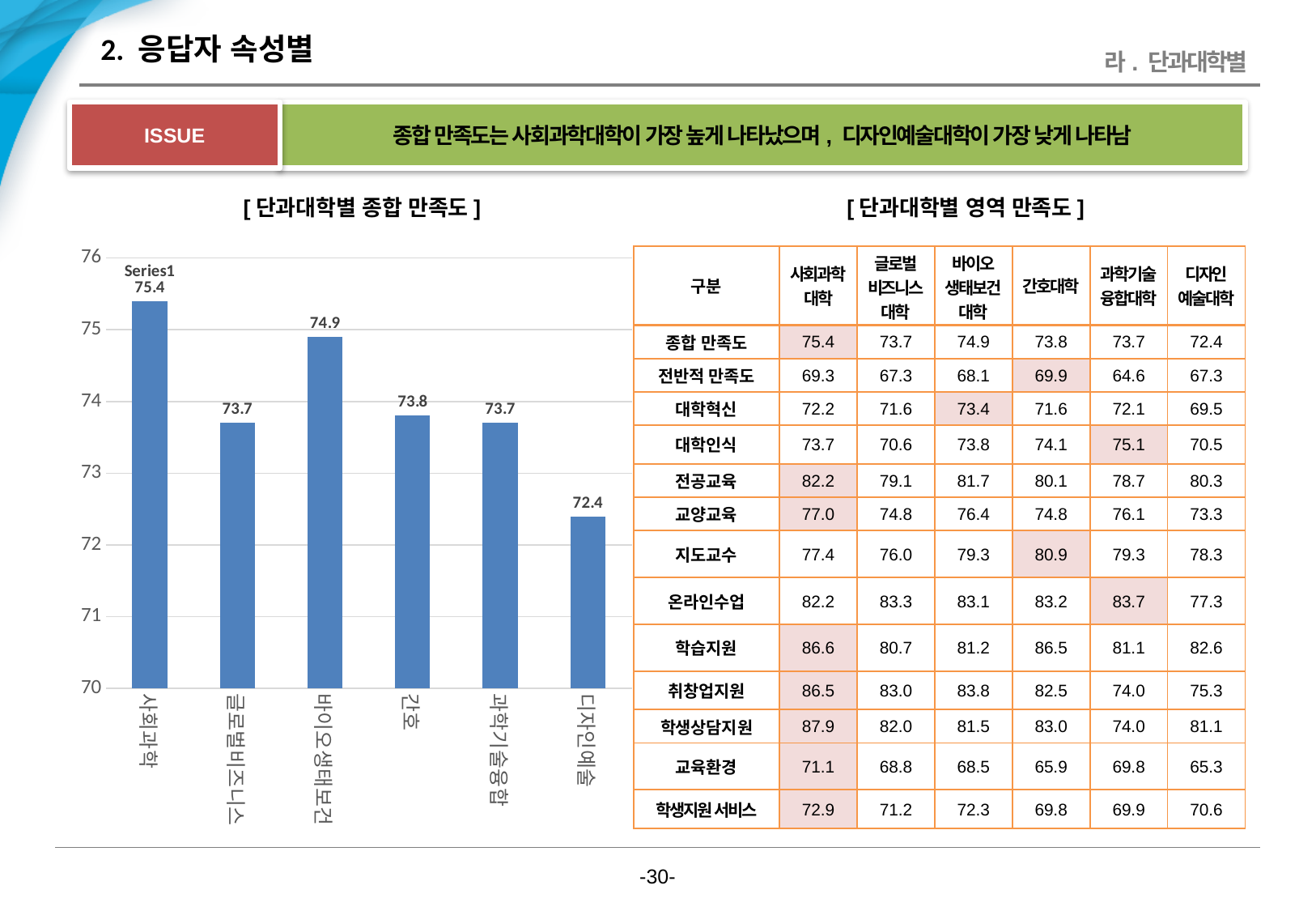

# 2. 응답자 속성별
라. 단과대학별
ISSUE
종합 만족도는 사회과학대학이 가장 높게 나타났으며, 디자인예술대학이 가장 낮게 나타남
[단과대학별 종합 만족도]
[단과대학별 영역 만족도]

### Chart

| Category |  |
|---|---|
| 사회과학 | 75.4 |
| 글로벌비즈니스 | 73.7 |
| 바이오생태보건 | 74.9 |
| 간호 | 73.8 |
| 과학기술융합 | 73.7 |
| 디자인예술 | 72.4 |
| 구분 | 사회과학 대학 | 글로벌 비즈니스 대학 | 바이오 생태보건 대학 | 간호대학 | 과학기술 융합대학 | 디자인 예술대학 |
| --- | --- | --- | --- | --- | --- | --- |
| 종합 만족도 | 75.4 | 73.7 | 74.9 | 73.8 | 73.7 | 72.4 |
| 전반적 만족도 | 69.3 | 67.3 | 68.1 | 69.9 | 64.6 | 67.3 |
| 대학혁신 | 72.2 | 71.6 | 73.4 | 71.6 | 72.1 | 69.5 |
| 대학인식 | 73.7 | 70.6 | 73.8 | 74.1 | 75.1 | 70.5 |
| 전공교육 | 82.2 | 79.1 | 81.7 | 80.1 | 78.7 | 80.3 |
| 교양교육 | 77.0 | 74.8 | 76.4 | 74.8 | 76.1 | 73.3 |
| 지도교수 | 77.4 | 76.0 | 79.3 | 80.9 | 79.3 | 78.3 |
| 온라인수업 | 82.2 | 83.3 | 83.1 | 83.2 | 83.7 | 77.3 |
| 학습지원 | 86.6 | 80.7 | 81.2 | 86.5 | 81.1 | 82.6 |
| 취창업지원 | 86.5 | 83.0 | 83.8 | 82.5 | 74.0 | 75.3 |
| 학생상담지원 | 87.9 | 82.0 | 81.5 | 83.0 | 74.0 | 81.1 |
| 교육환경 | 71.1 | 68.8 | 68.5 | 65.9 | 69.8 | 65.3 |
| 학생지원 서비스 | 72.9 | 71.2 | 72.3 | 69.8 | 69.9 | 70.6 |
-30-